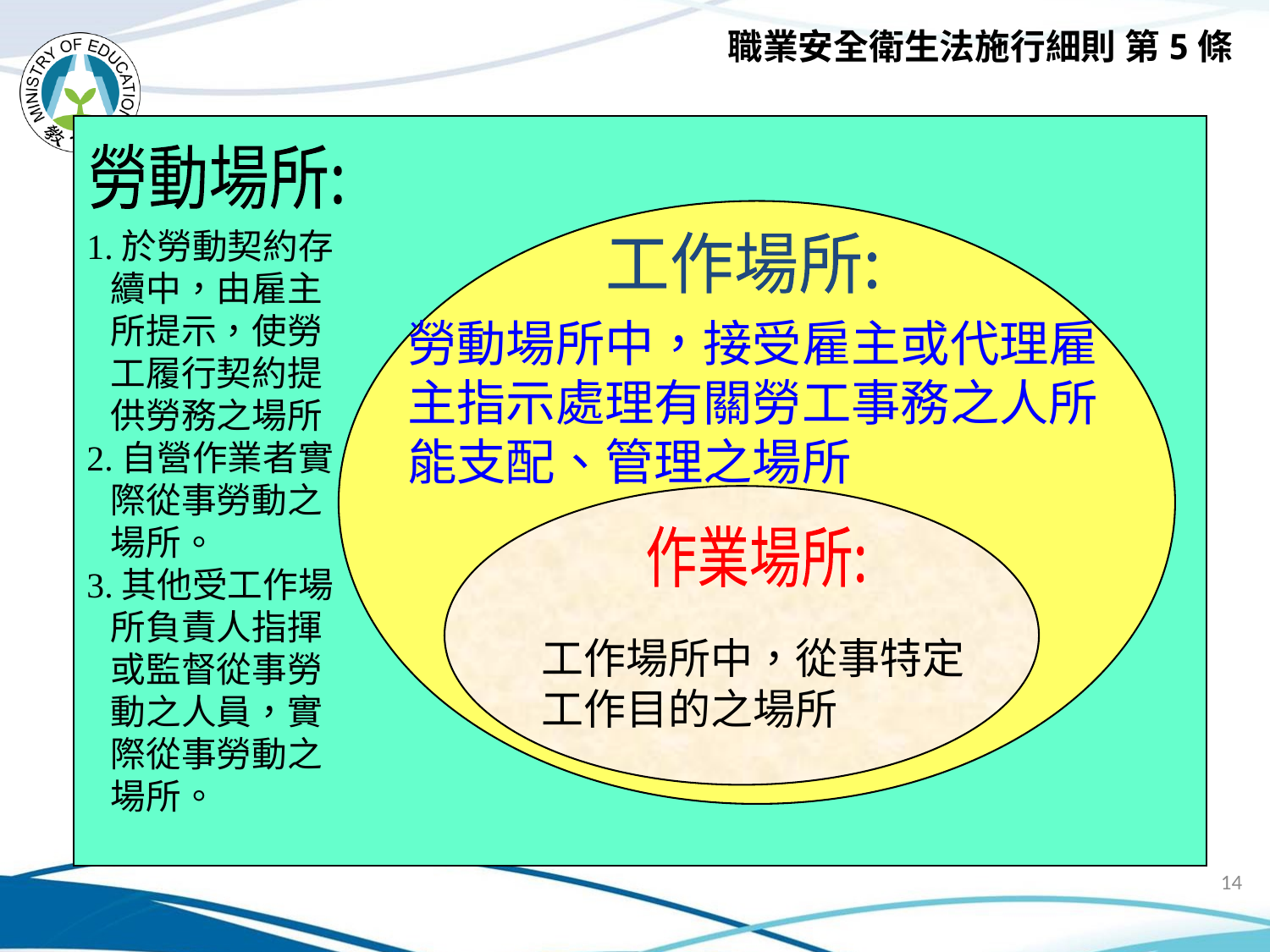

職業安全衛生法施行細則 第5條

勞動場所:

1.於勞動契約存續中，由雇主所提示，使勞工履行契約提供勞務之場所
2.自營作業者實際從事勞動之場所。
3.其他受工作場所負責人指揮或監督從事勞動之人員，實際從事勞動之場所。
工作場所:
勞動場所中，接受雇主或代理雇主指示處理有關勞工事務之人所能支配、管理之場所

作業場所:
工作場所中，從事特定工作目的之場所
14